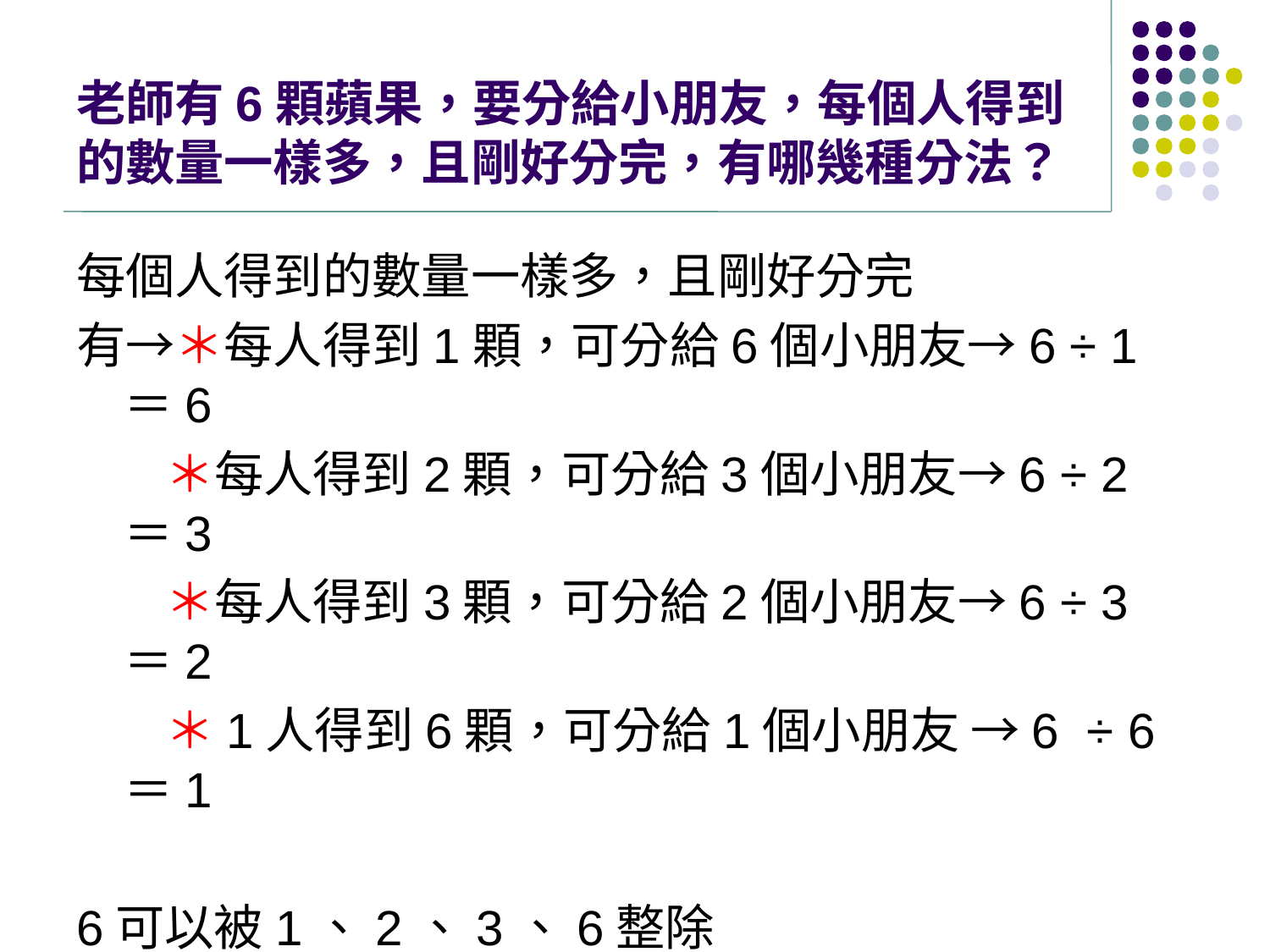

# 老師有6顆蘋果，要分給小朋友，每個人得到的數量一樣多，且剛好分完，有哪幾種分法？
每個人得到的數量一樣多，且剛好分完
有→＊每人得到1顆，可分給6個小朋友→6 ÷ 1 ＝6
       ＊每人得到2顆，可分給3個小朋友→6 ÷ 2 ＝3
       ＊每人得到3顆，可分給2個小朋友→6 ÷ 3 ＝2
       ＊1人得到6顆，可分給1個小朋友 →6  ÷ 6 ＝1

6可以被1、2、3、6整除
6的因數：1、2、3、6